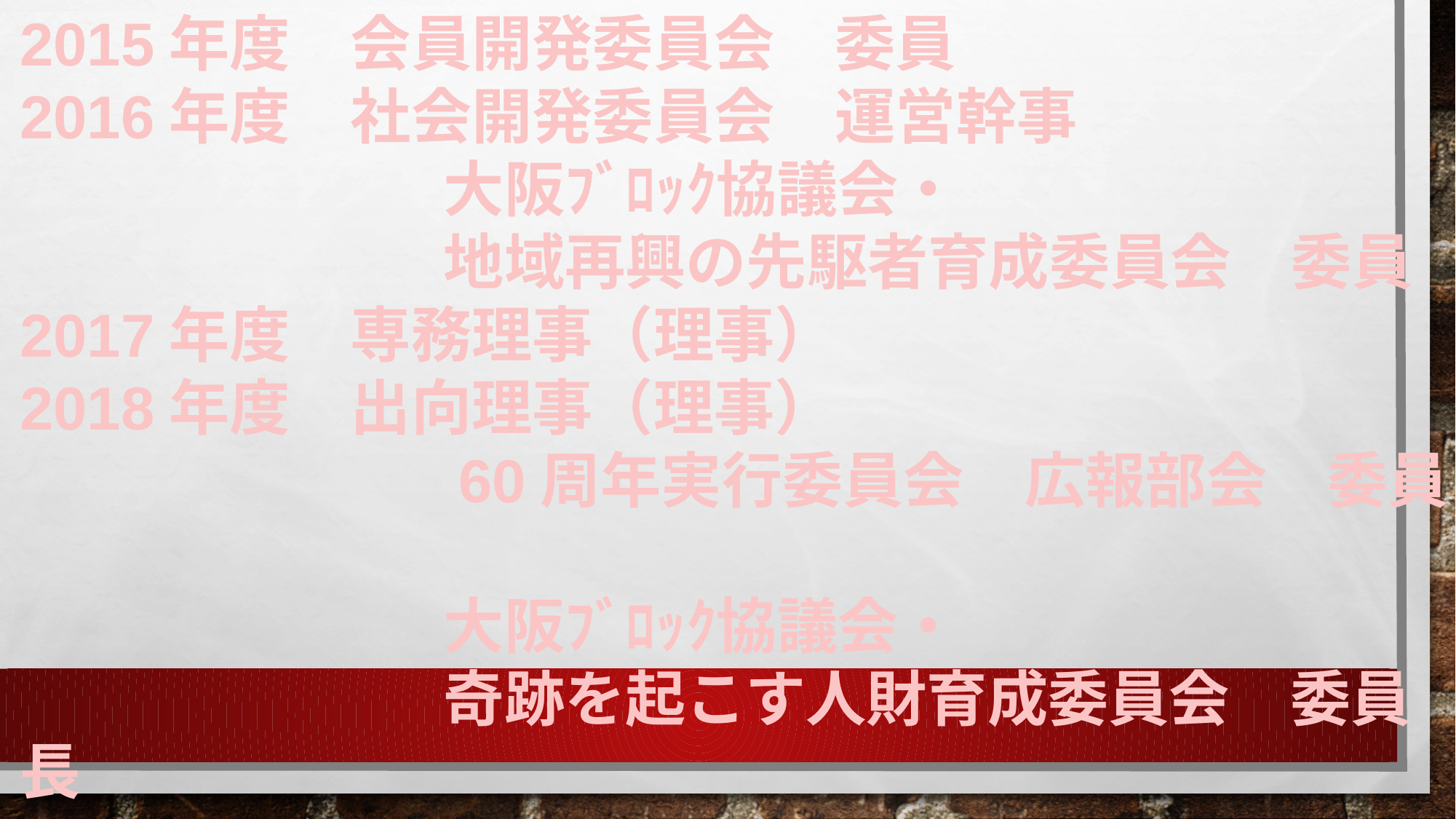

2015年度　会員開発委員会　委員
2016年度　社会開発委員会　運営幹事
　　　　　　　大阪ﾌﾞﾛｯｸ協議会・
　　　　　　　地域再興の先駆者育成委員会　委員
2017年度　専務理事（理事）
2018年度　出向理事（理事）
　　　　　　　60周年実行委員会　広報部会　委員
　　　　　　　大阪ﾌﾞﾛｯｸ協議会・
　　　　　　　奇跡を起こす人財育成委員会　委員長